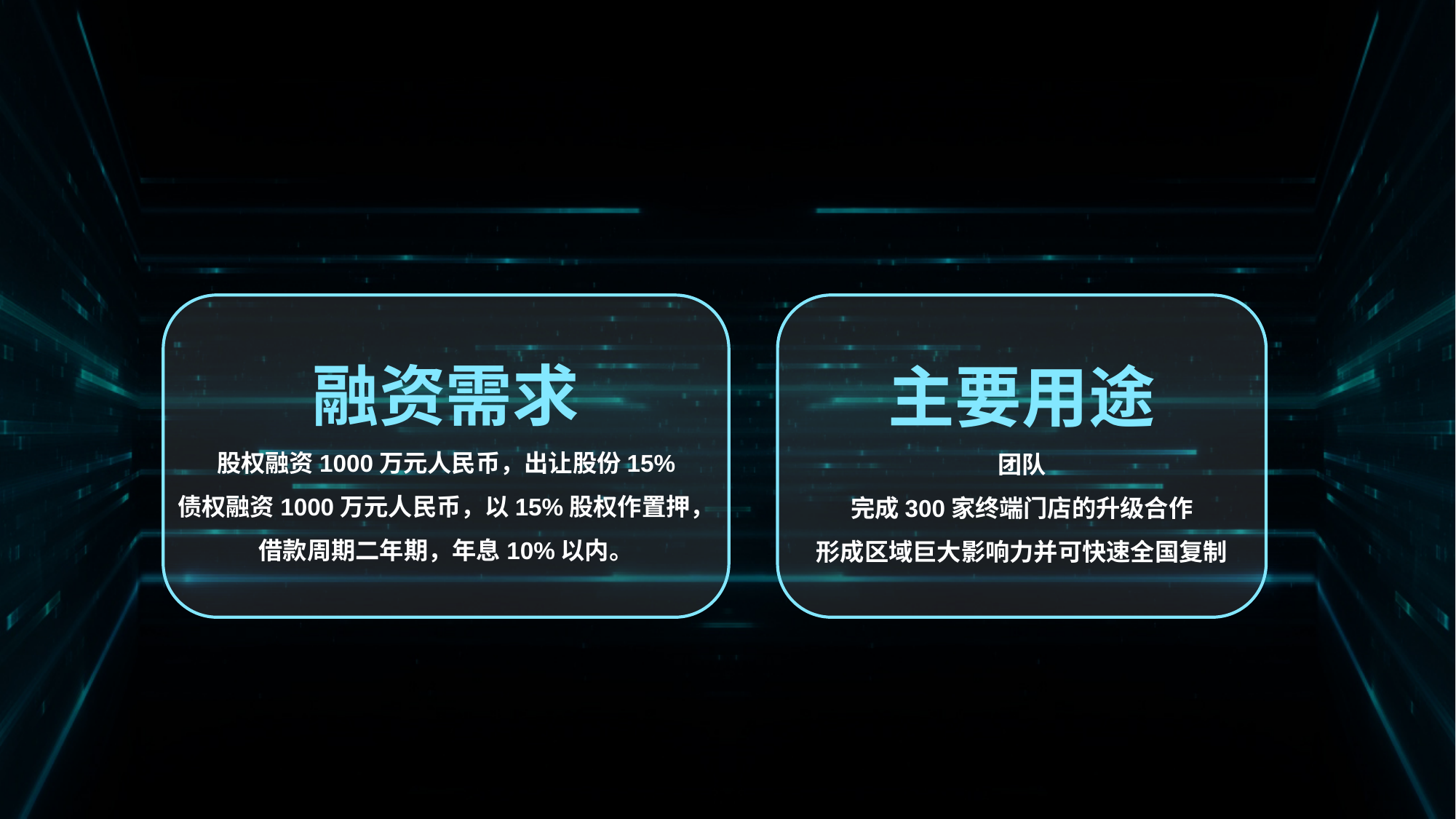

主要用途
团队
完成300家终端门店的升级合作
形成区域巨大影响力并可快速全国复制

融资需求
股权融资1000万元人民币，出让股份15%
债权融资1000万元人民币，以15%股权作置押，借款周期二年期，年息10%以内。